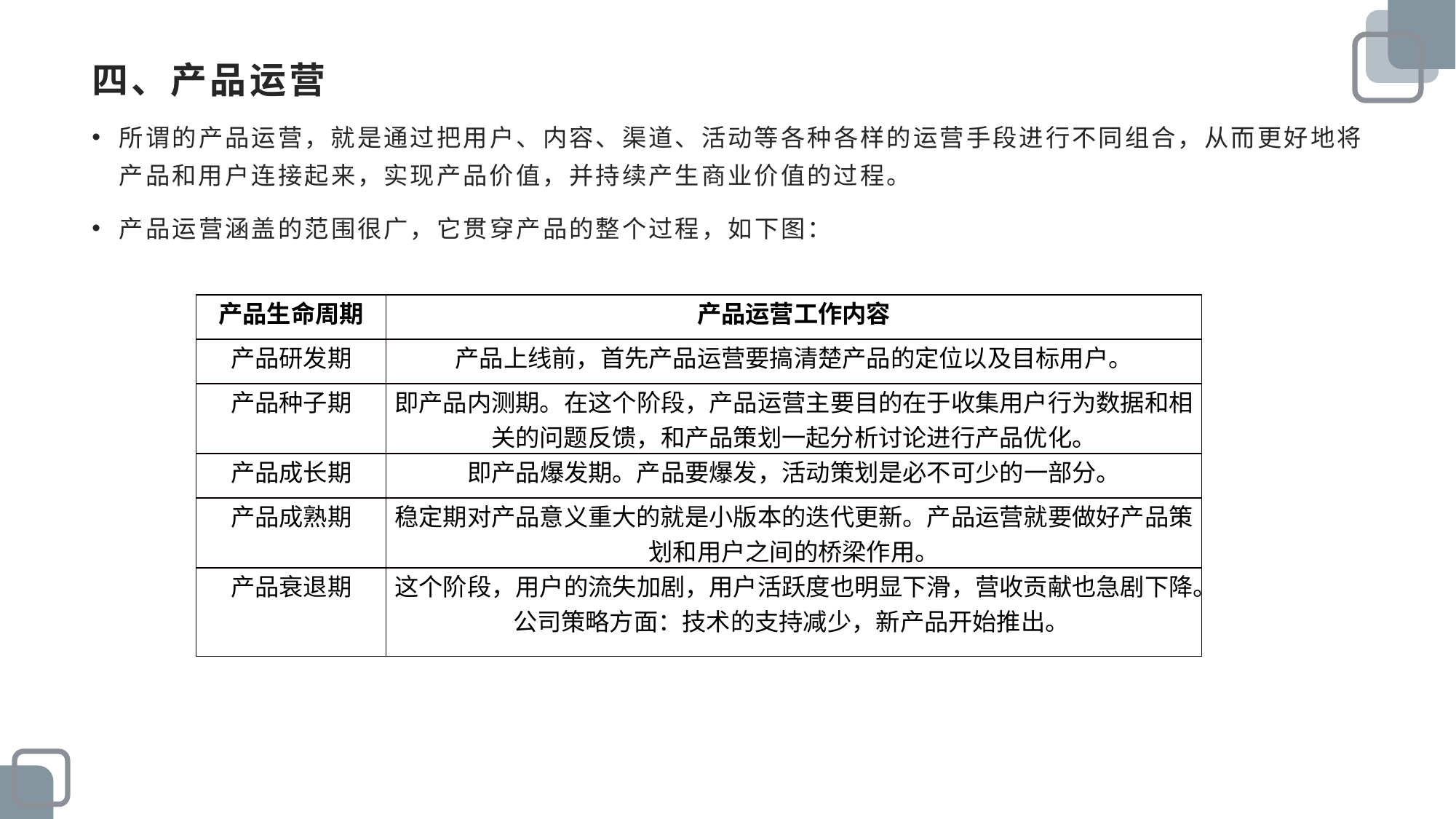

# 四、产品运营
所谓的产品运营，就是通过把用户、内容、渠道、活动等各种各样的运营手段进行不同组合，从而更好地将产品和用户连接起来，实现产品价值，并持续产生商业价值的过程。
产品运营涵盖的范围很广，它贯穿产品的整个过程，如下图：
| 产品生命周期 | 产品运营工作内容 |
| --- | --- |
| 产品研发期 | 产品上线前，首先产品运营要搞清楚产品的定位以及目标用户。 |
| 产品种子期 | 即产品内测期。在这个阶段，产品运营主要目的在于收集用户行为数据和相关的问题反馈，和产品策划一起分析讨论进行产品优化。 |
| 产品成长期 | 即产品爆发期。产品要爆发，活动策划是必不可少的一部分。 |
| 产品成熟期 | 稳定期对产品意义重大的就是小版本的迭代更新。产品运营就要做好产品策划和用户之间的桥梁作用。 |
| 产品衰退期 | 这个阶段，用户的流失加剧，用户活跃度也明显下滑，营收贡献也急剧下降。公司策略方面：技术的支持减少，新产品开始推出。 |